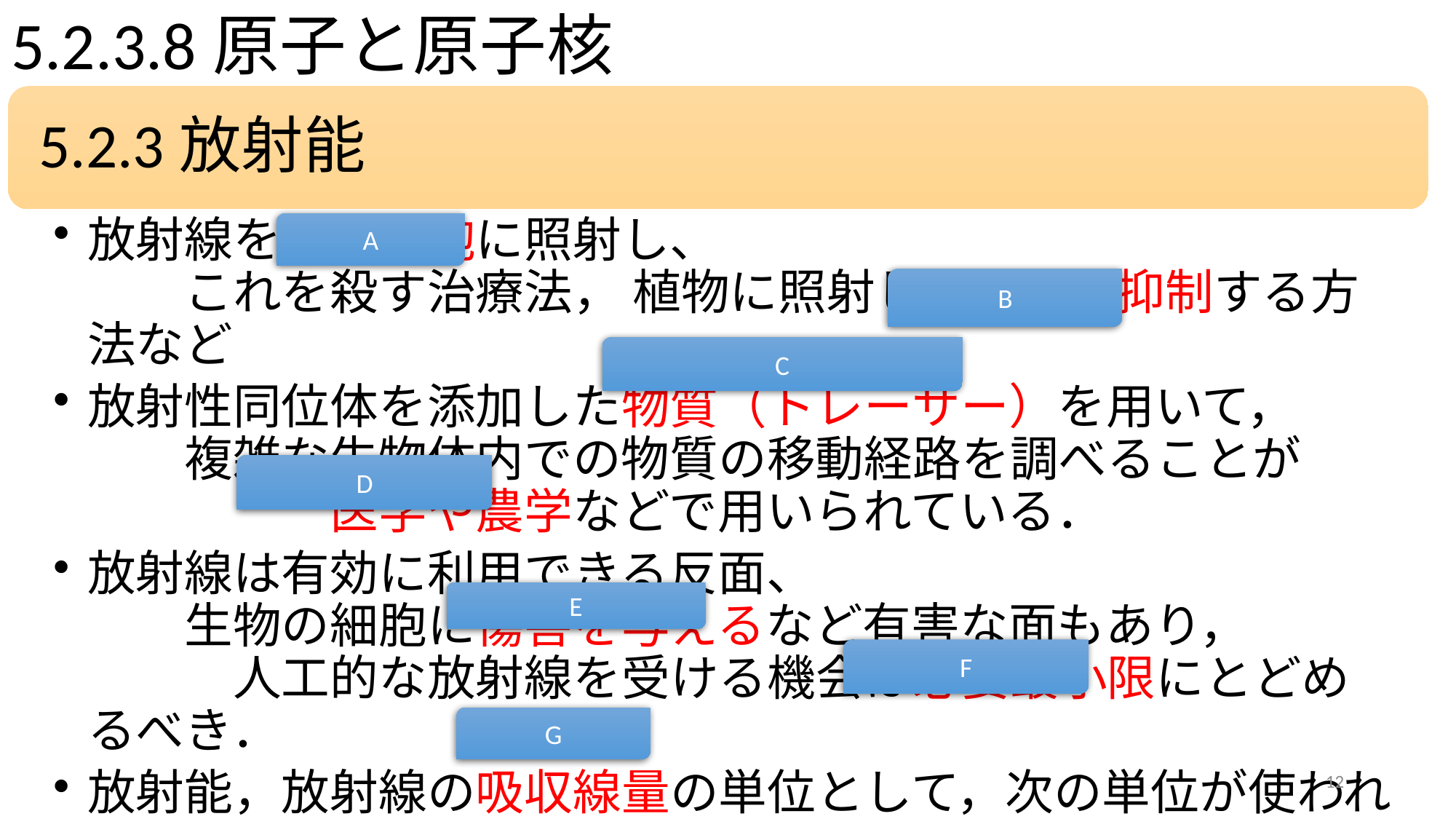

# 5.2.3.8原子と原子核
5.2.3放射能
放射線をがん細胞に照射し、
　　これを殺す治療法， 植物に照射して発芽を抑制する方法など
放射性同位体を添加した物質（トレーサー）を用いて，
　　複雑な生物体内での物質の移動経路を調べることが
　　　　　医学や農学などで用いられている．
放射線は有効に利用できる反面、
　　生物の細胞に傷害を与えるなど有害な面もあり，
　　　人工的な放射線を受ける機会は必要最小限にとどめるべき．
放射能，放射線の吸収線量の単位として，次の単位が使われ…
A
B
C
D
E
F
G
12